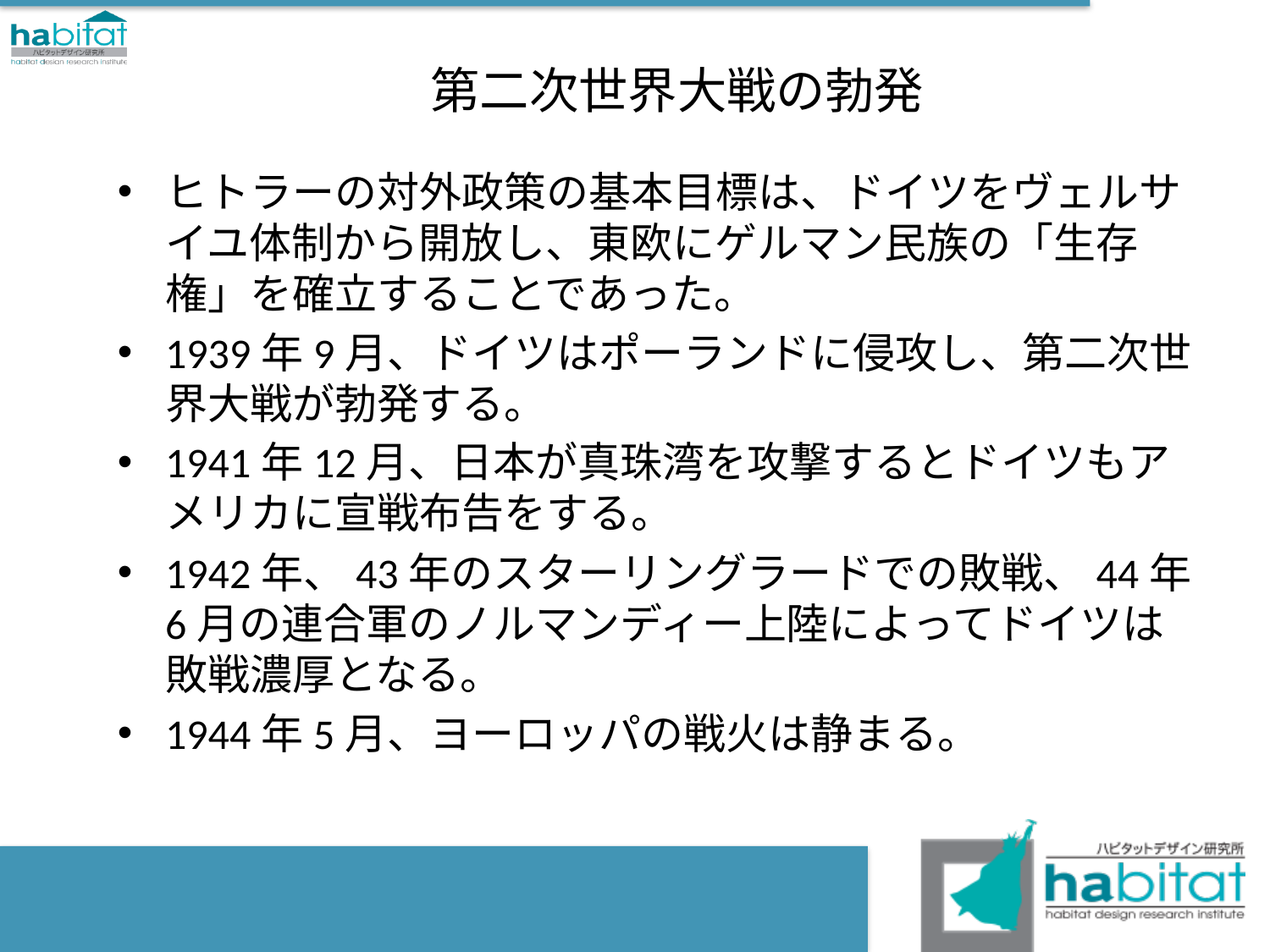

# 第二次世界大戦の勃発
ヒトラーの対外政策の基本目標は、ドイツをヴェルサイユ体制から開放し、東欧にゲルマン民族の「生存権」を確立することであった。
1939年9月、ドイツはポーランドに侵攻し、第二次世界大戦が勃発する。
1941年12月、日本が真珠湾を攻撃するとドイツもアメリカに宣戦布告をする。
1942年、43年のスターリングラードでの敗戦、44年6月の連合軍のノルマンディー上陸によってドイツは敗戦濃厚となる。
1944年5月、ヨーロッパの戦火は静まる。